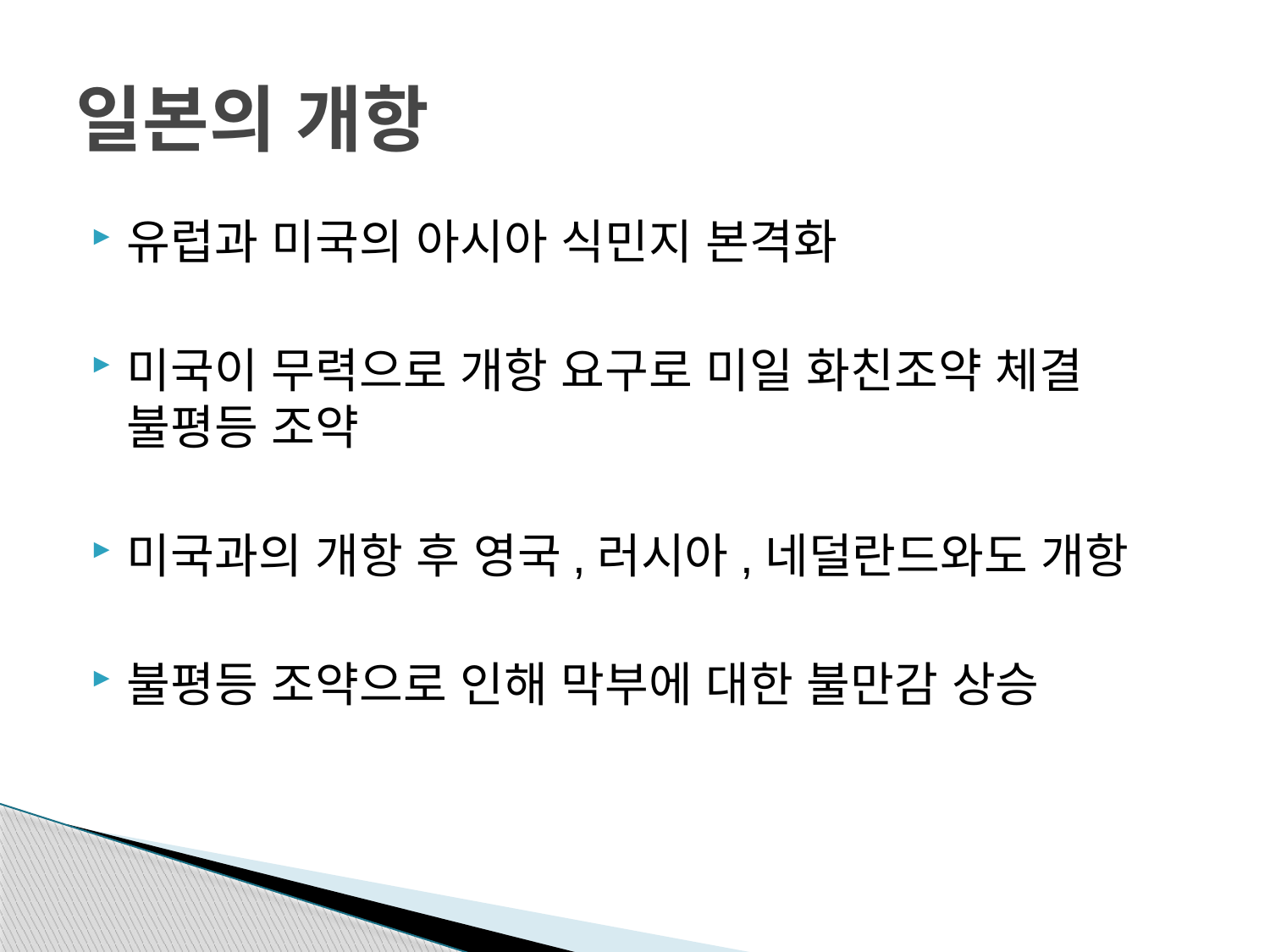

# 일본의 개항
유럽과 미국의 아시아 식민지 본격화

미국이 무력으로 개항 요구로 미일 화친조약 체결 불평등 조약

미국과의 개항 후 영국,러시아,네덜란드와도 개항

불평등 조약으로 인해 막부에 대한 불만감 상승